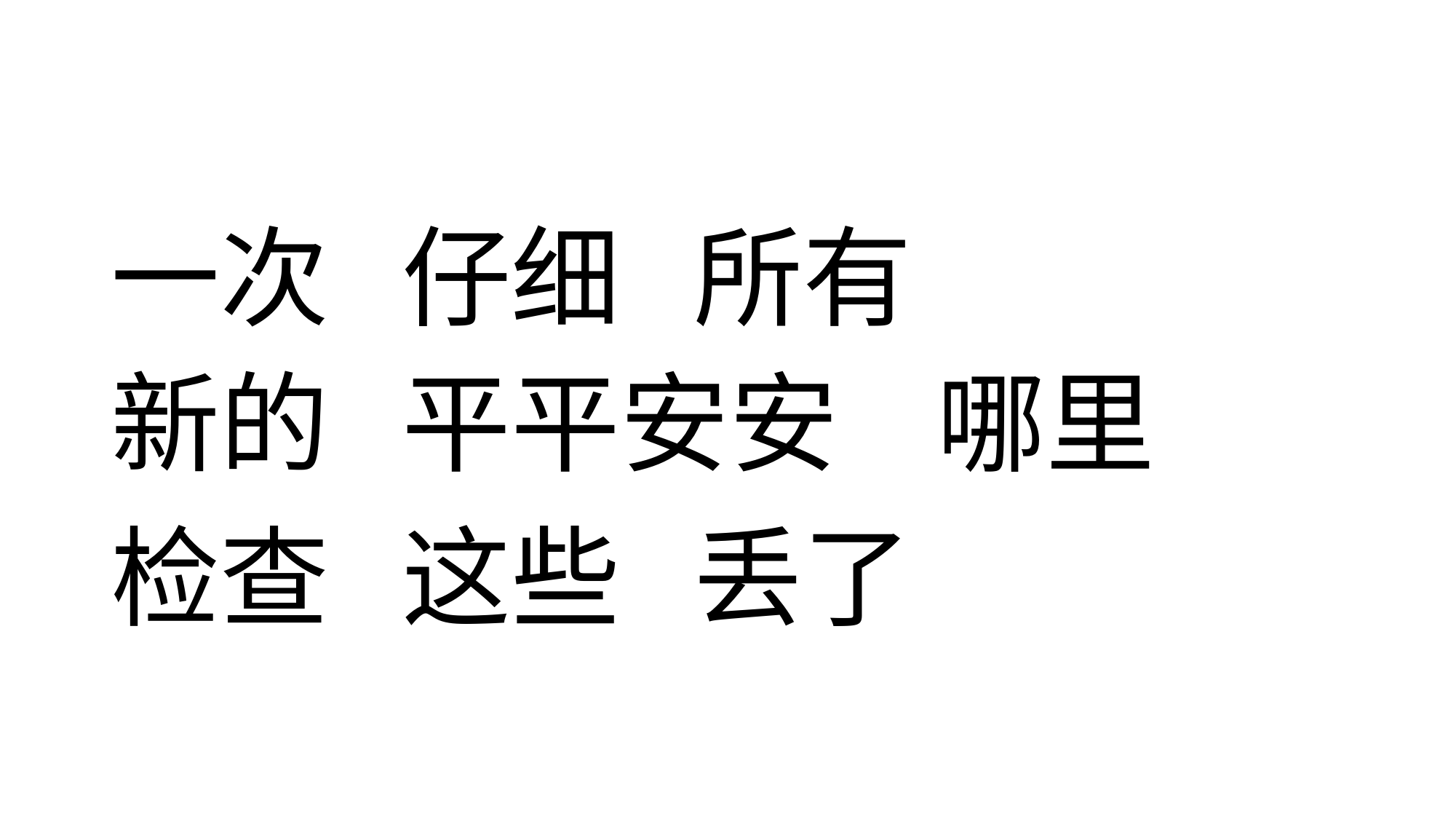

#
一次   仔细   所有
新的   平平安安    哪里
检查   这些   丢了